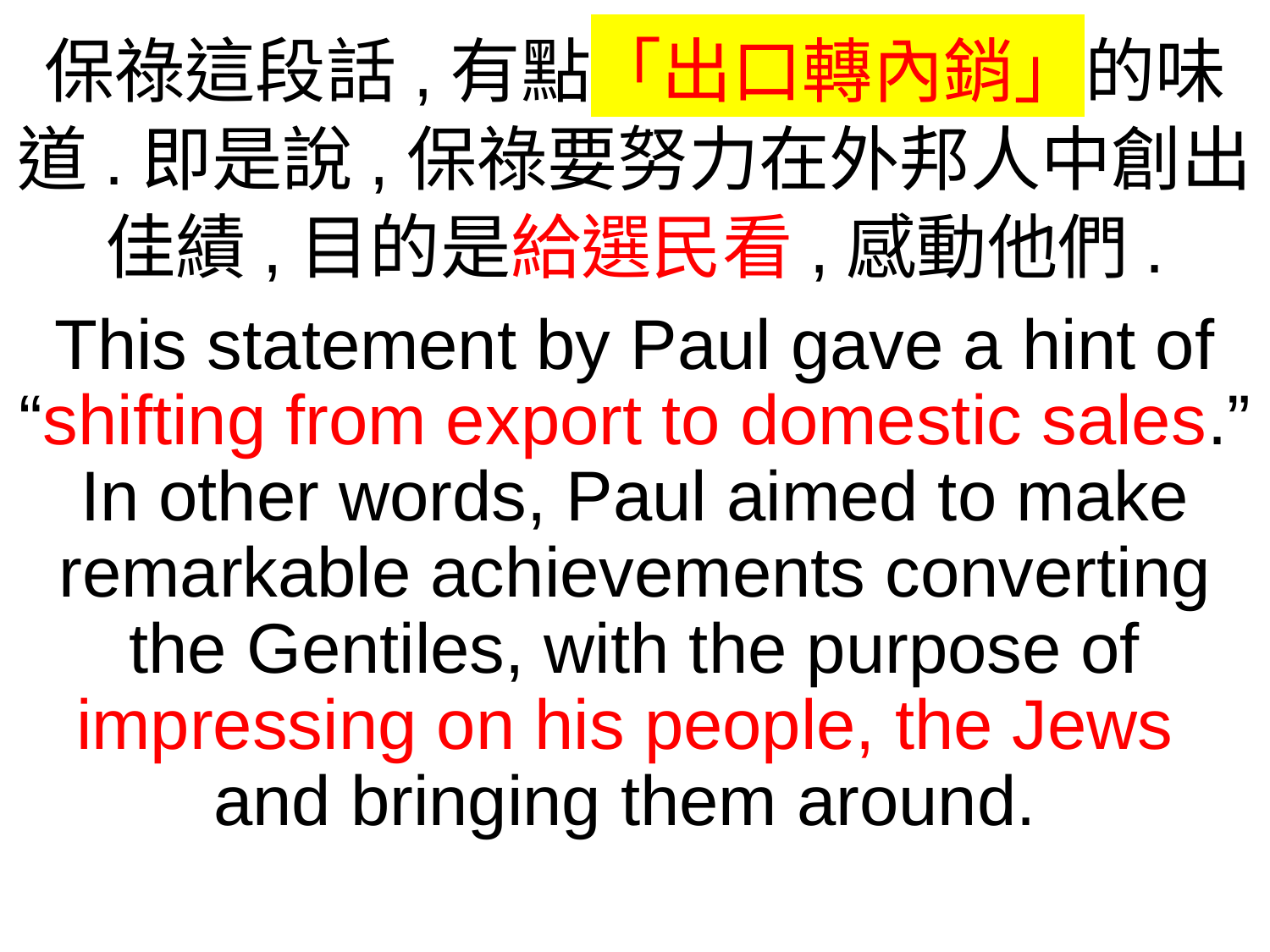

保祿這段話,有點「出口轉內銷」的味道.即是說,保祿要努力在外邦人中創出佳績,目的是給選民看,感動他們.
This statement by Paul gave a hint of “shifting from export to domestic sales.” In other words, Paul aimed to make remarkable achievements converting the Gentiles, with the purpose of impressing on his people, the Jews
and bringing them around.